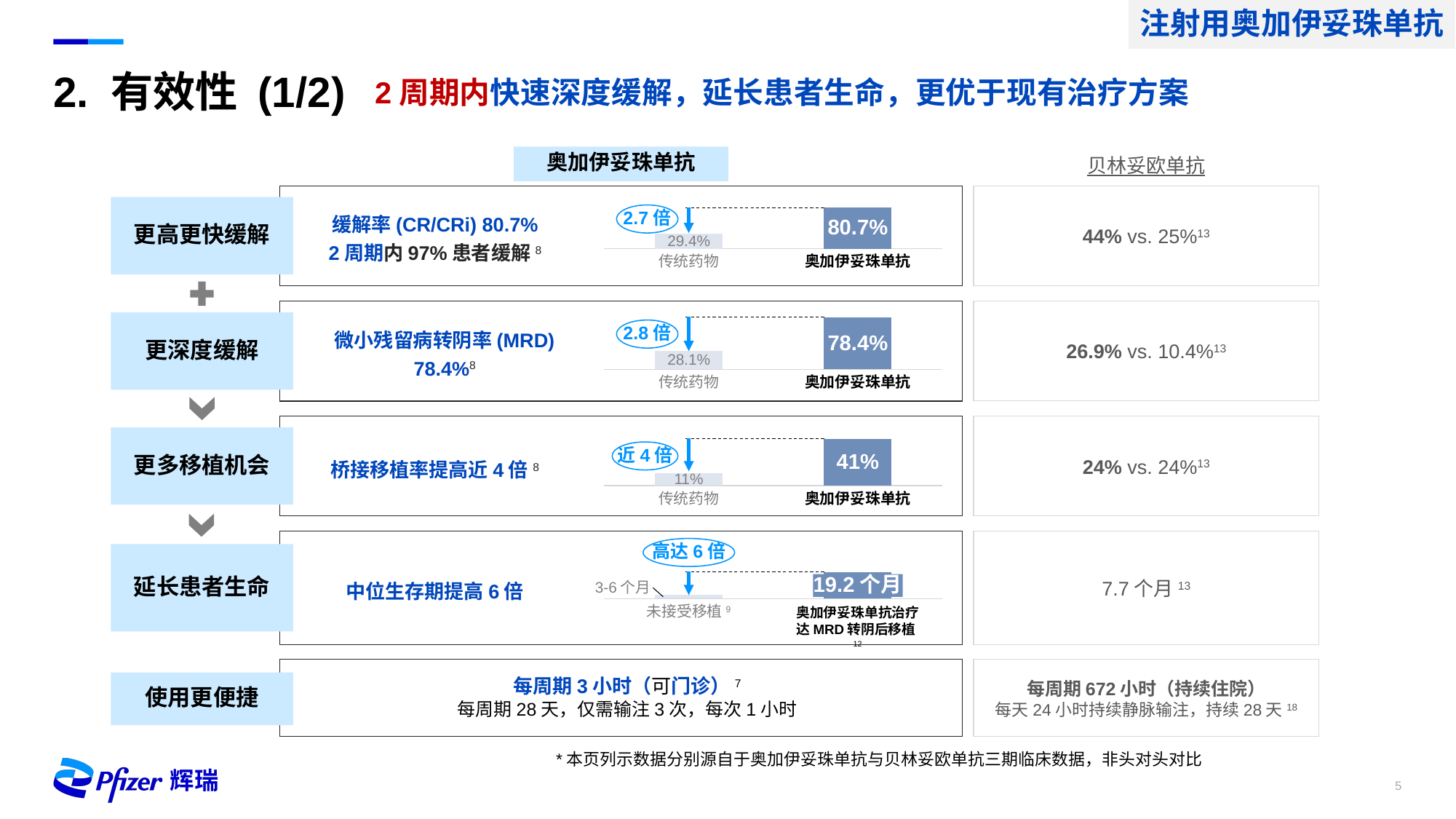

注射用奥加伊妥珠单抗
# 2. 有效性 (1/2)
2周期内快速深度缓解，延长患者生命，更优于现有治疗方案
奥加伊妥珠单抗
贝林妥欧单抗

44% vs. 25%13
更高更快缓解

### Chart

| Category |  |
|---|---|
缓解率(CR/CRi) 80.7%
2周期内97%患者缓解8
2.7倍
80.7%
29.4%
传统药物
奥加伊妥珠单抗

26.9% vs. 10.4%13

### Chart

| Category |  |
|---|---|
更深度缓解
微小残留病转阴率(MRD) 78.4%8
2.8倍
78.4%
28.1%
传统药物
奥加伊妥珠单抗

24% vs. 24%13
更多移植机会

### Chart

| Category |  |
|---|---|
近4倍
桥接移植率提高近4倍8
41%
11%
传统药物
奥加伊妥珠单抗

7.7个月13
高达6倍
延长患者生命

### Chart

| Category |  |
|---|---|
中位生存期提高6倍
19.2个月
3-6个月
奥加伊妥珠单抗治疗达MRD转阴后移植12
未接受移植9

每周期672小时（持续住院）
每天24小时持续静脉输注，持续28天18
每周期3小时（可门诊）7
每周期28天，仅需输注3次，每次1小时
使用更便捷
*本页列示数据分别源自于奥加伊妥珠单抗与贝林妥欧单抗三期临床数据，非头对头对比